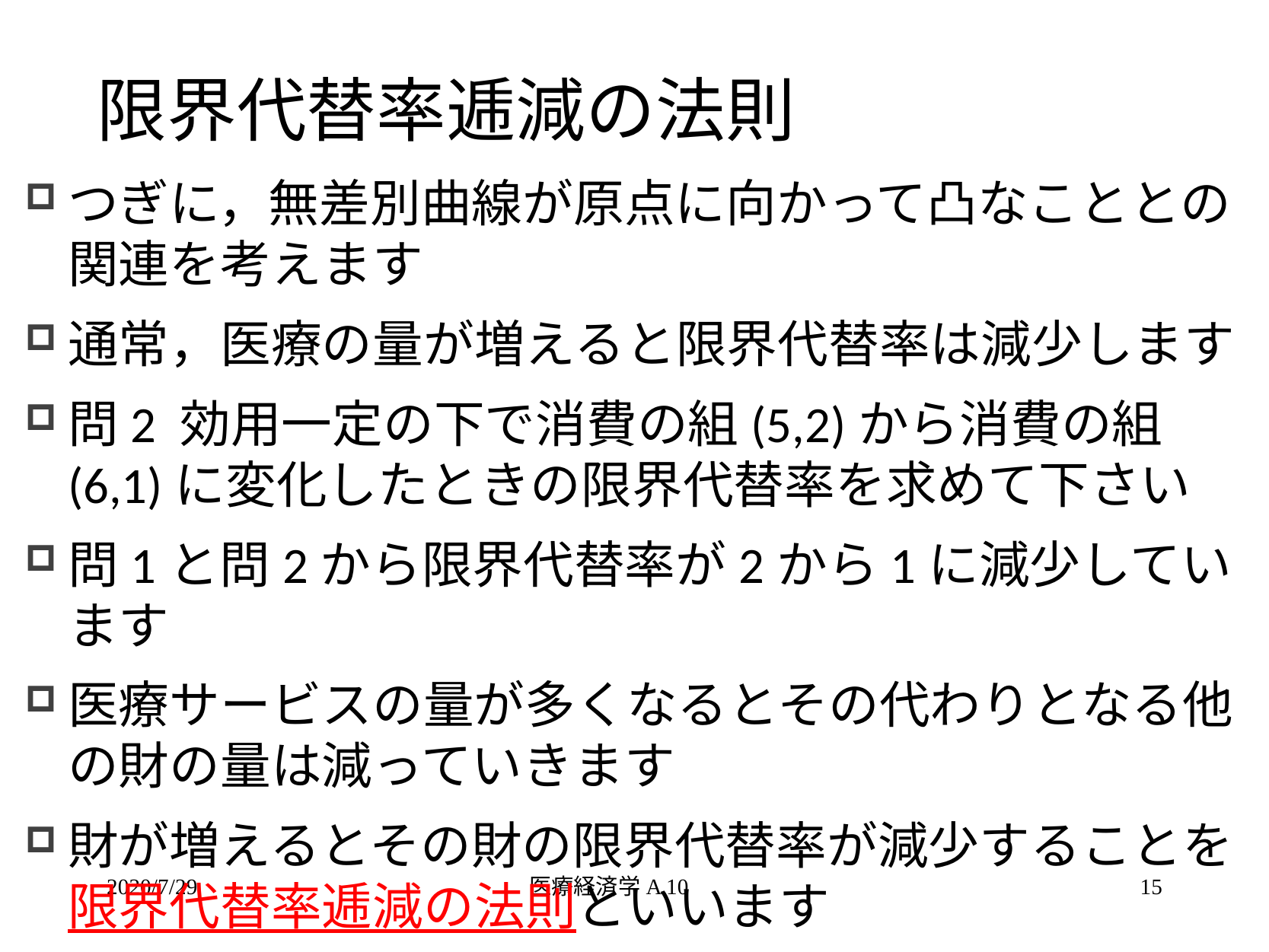

# 限界代替率逓減の法則
つぎに，無差別曲線が原点に向かって凸なこととの関連を考えます
通常，医療の量が増えると限界代替率は減少します
問2 効用一定の下で消費の組(5,2)から消費の組(6,1)に変化したときの限界代替率を求めて下さい
問1と問2から限界代替率が2から1に減少しています
医療サービスの量が多くなるとその代わりとなる他の財の量は減っていきます
財が増えるとその財の限界代替率が減少することを限界代替率逓減の法則といいます

2020/7/29
医療経済学A 10
15